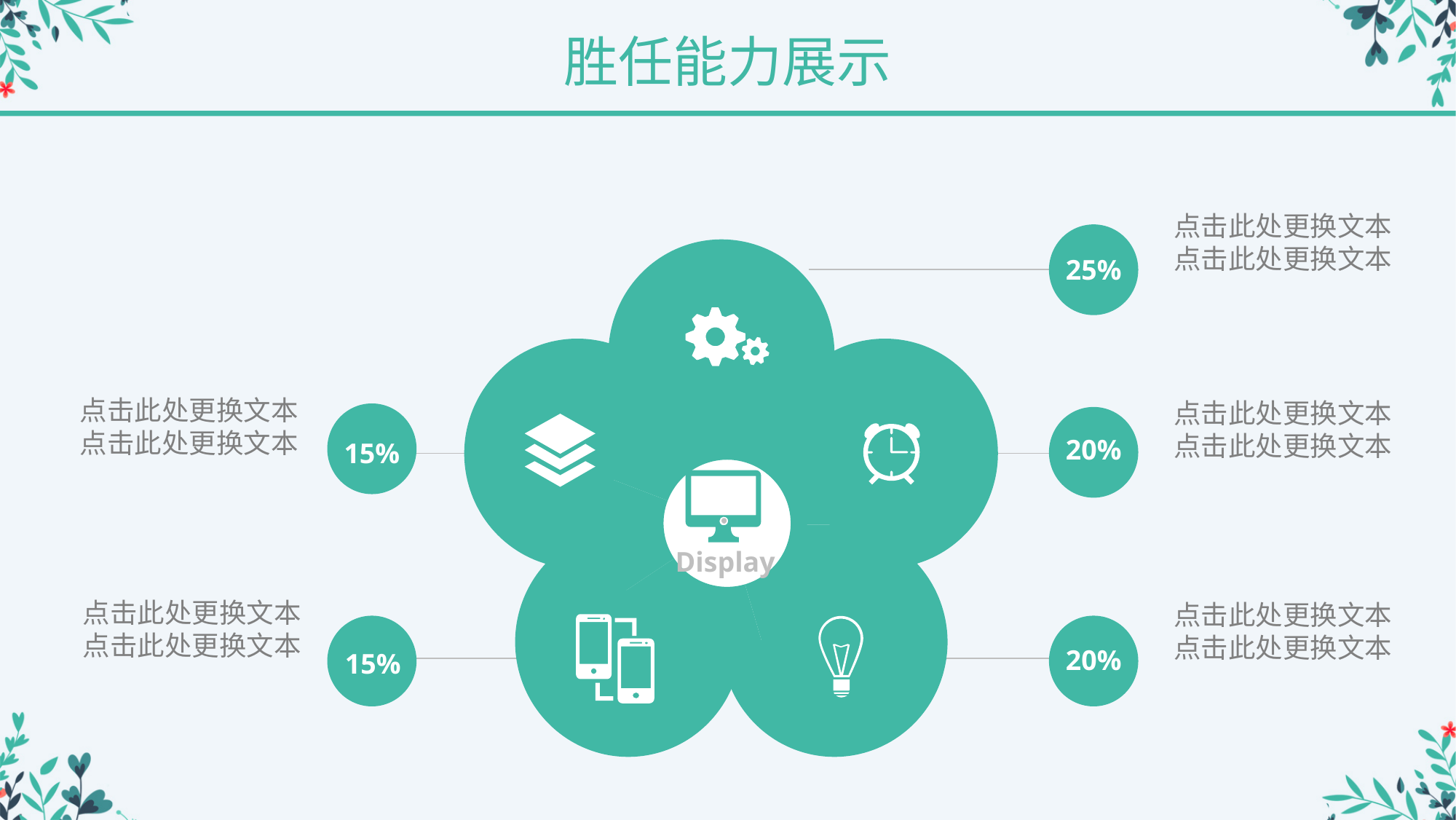

胜任能力展示

点击此处更换文本
点击此处更换文本

25%

点击此处更换文本
点击此处更换文本

### Chart

| Category | Column1 |
|---|---|
点击此处更换文本
点击此处更换文本

20%
15%

Display
点击此处更换文本
点击此处更换文本
点击此处更换文本
点击此处更换文本

20%
15%